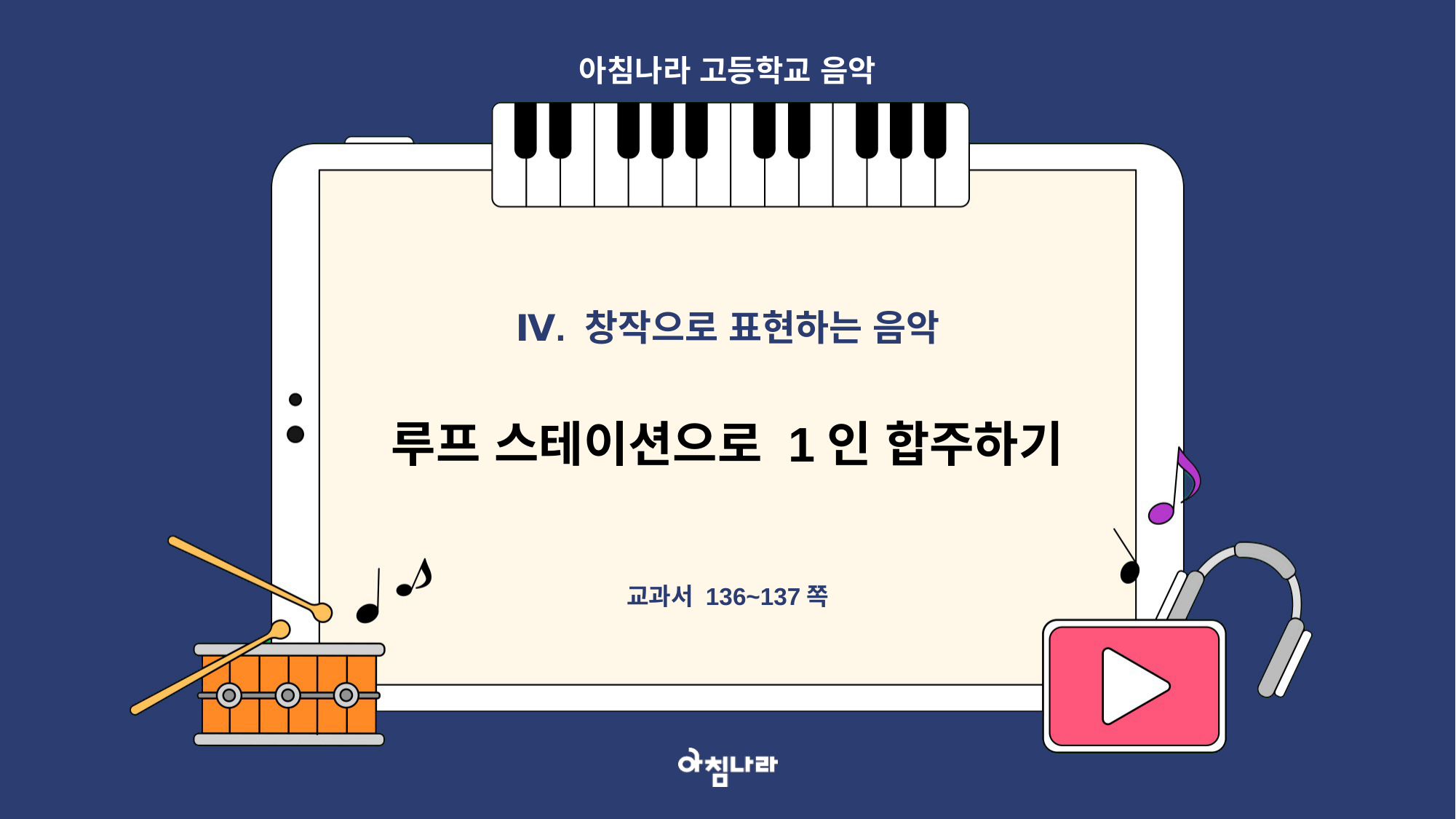

아침나라 고등학교 음악
Ⅳ. 창작으로 표현하는 음악
루프 스테이션으로 1인 합주하기
교과서 136~137쪽